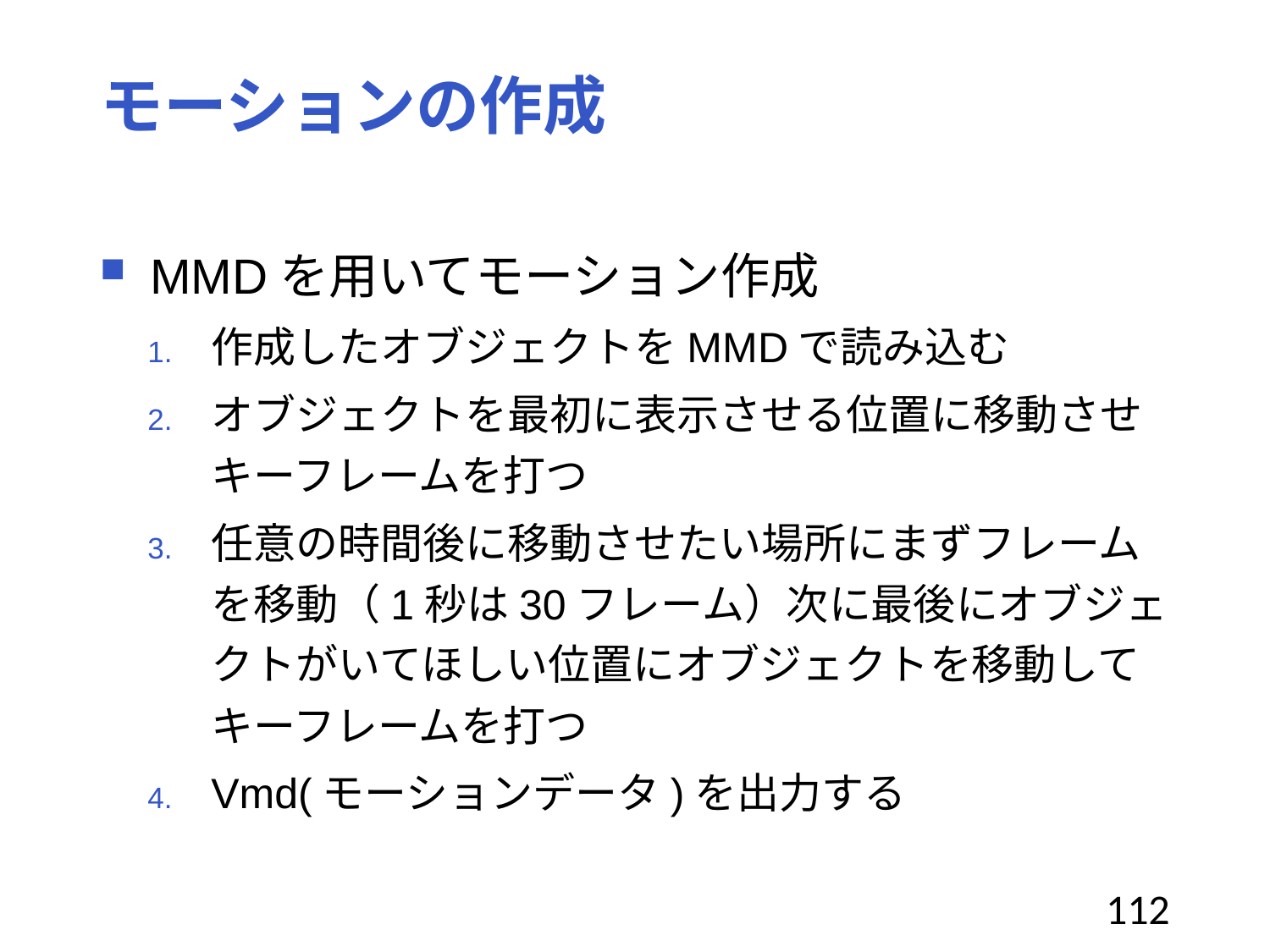

# モーションの作成
MMDを用いてモーション作成
作成したオブジェクトをMMDで読み込む
オブジェクトを最初に表示させる位置に移動させキーフレームを打つ
任意の時間後に移動させたい場所にまずフレームを移動（1秒は30フレーム）次に最後にオブジェクトがいてほしい位置にオブジェクトを移動してキーフレームを打つ
Vmd(モーションデータ)を出力する

112